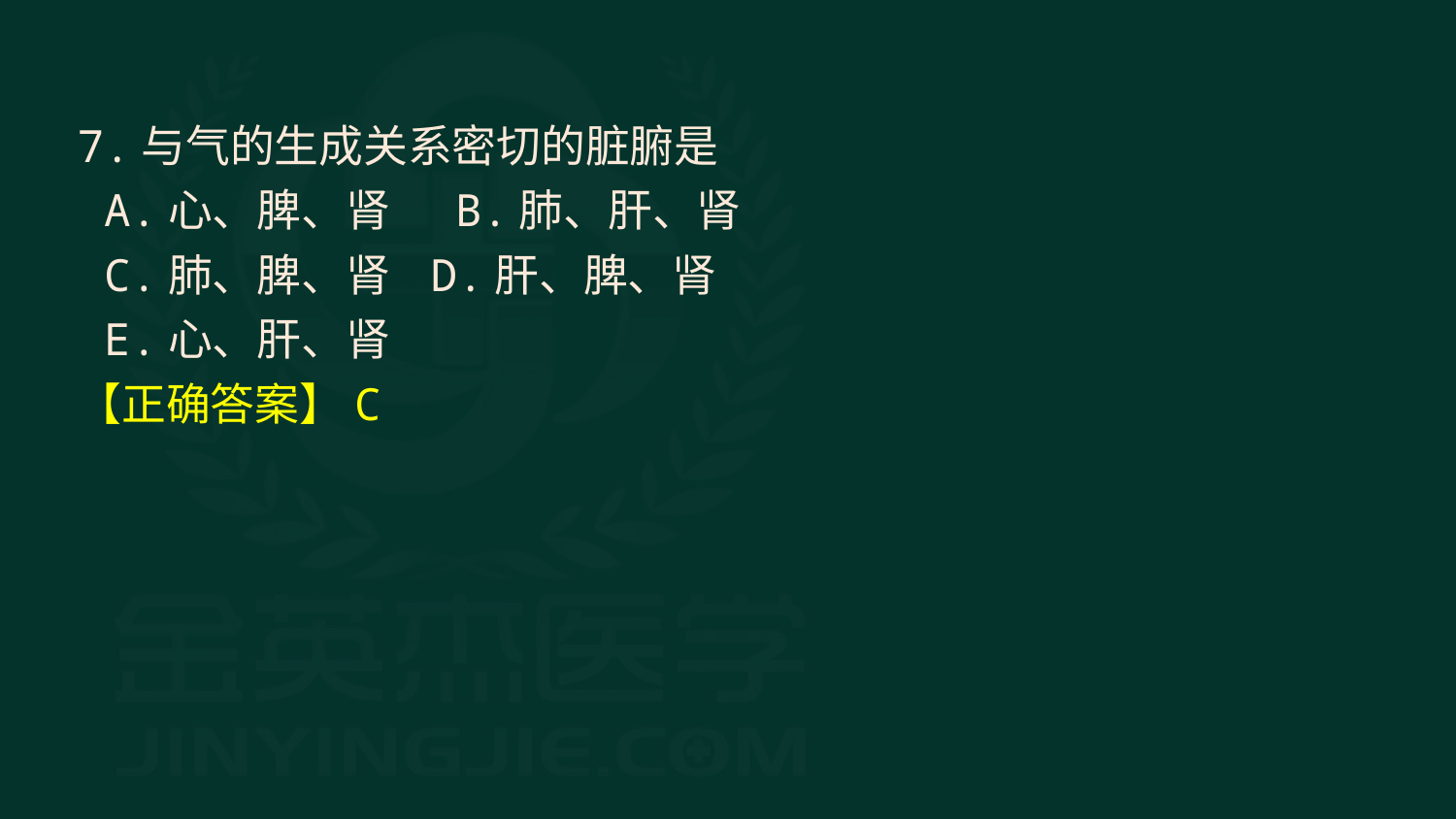

7.与气的生成关系密切的脏腑是
 A.心、脾、肾 　B.肺、肝、肾
 C.肺、脾、肾   D.肝、脾、肾
 E.心、肝、肾
【正确答案】C